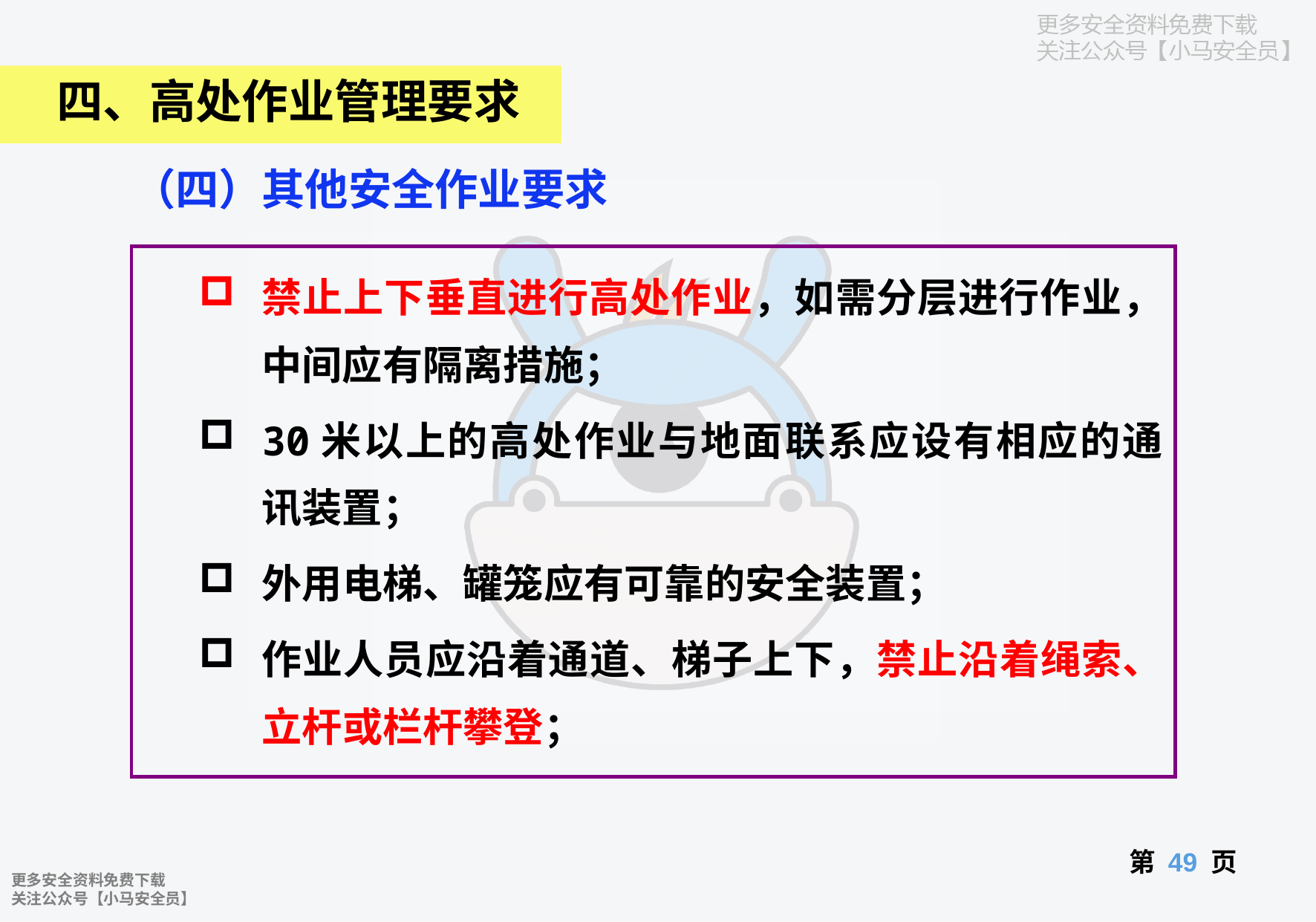

四、高处作业管理要求
（四）其他安全作业要求
禁止上下垂直进行高处作业，如需分层进行作业，中间应有隔离措施；
30米以上的高处作业与地面联系应设有相应的通讯装置；
外用电梯、罐笼应有可靠的安全装置；
作业人员应沿着通道、梯子上下，禁止沿着绳索、立杆或栏杆攀登；
第 49 页